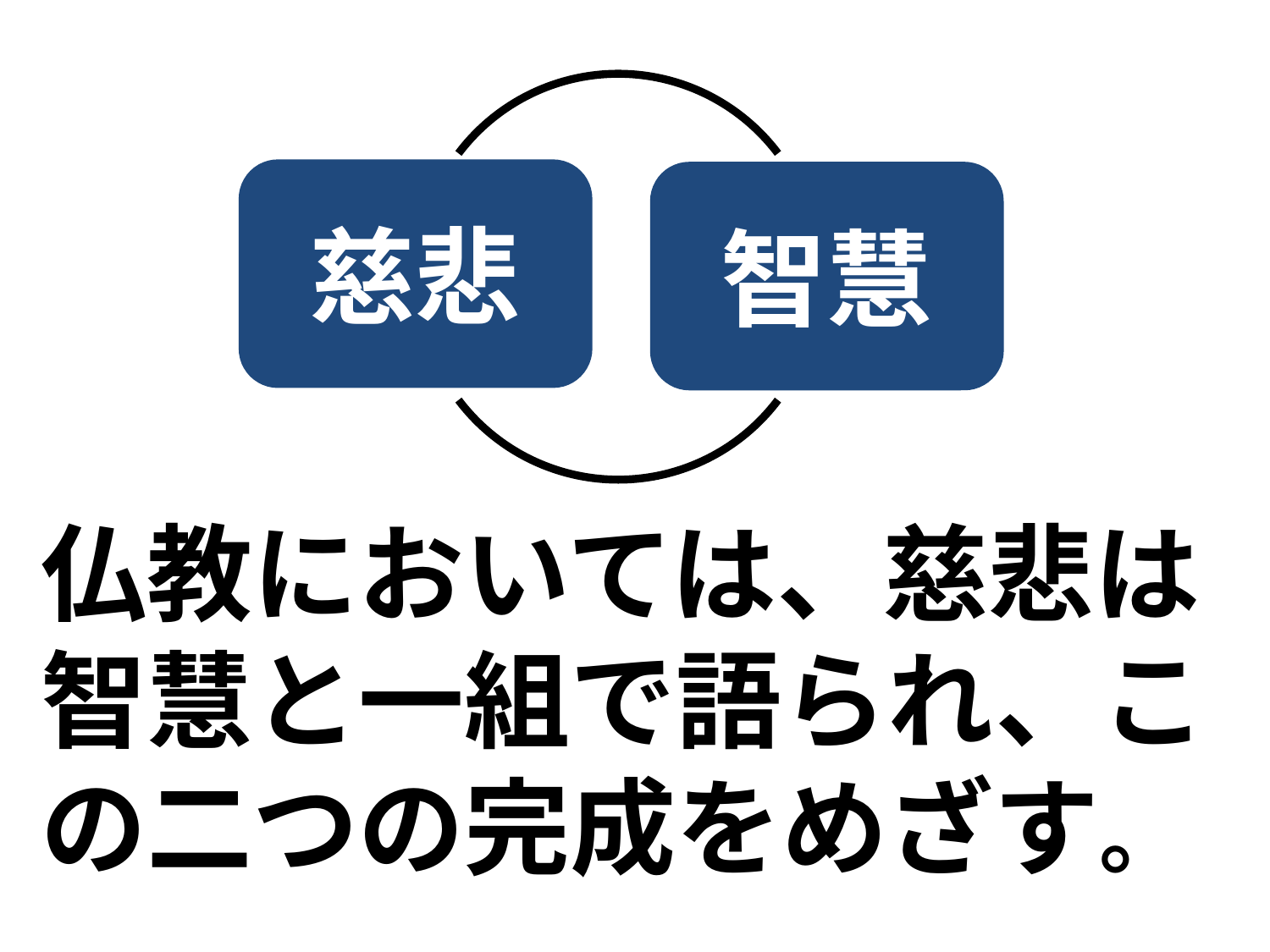

慈悲
智慧
仏教においては、慈悲は智慧と一組で語られ、この二つの完成をめざす。